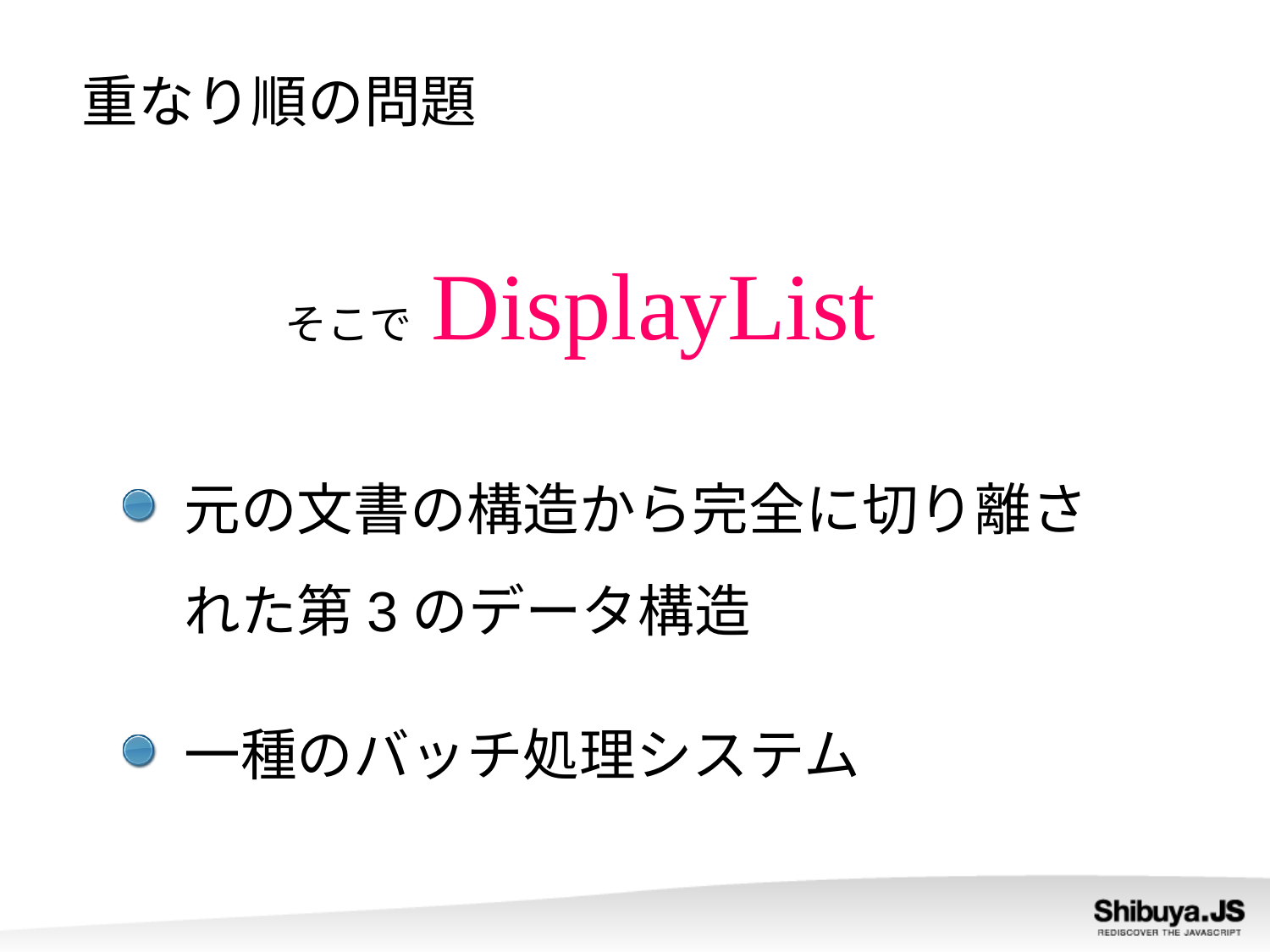

重なり順の問題
そこで DisplayList
元の文書の構造から完全に切り離された第3のデータ構造
一種のバッチ処理システム